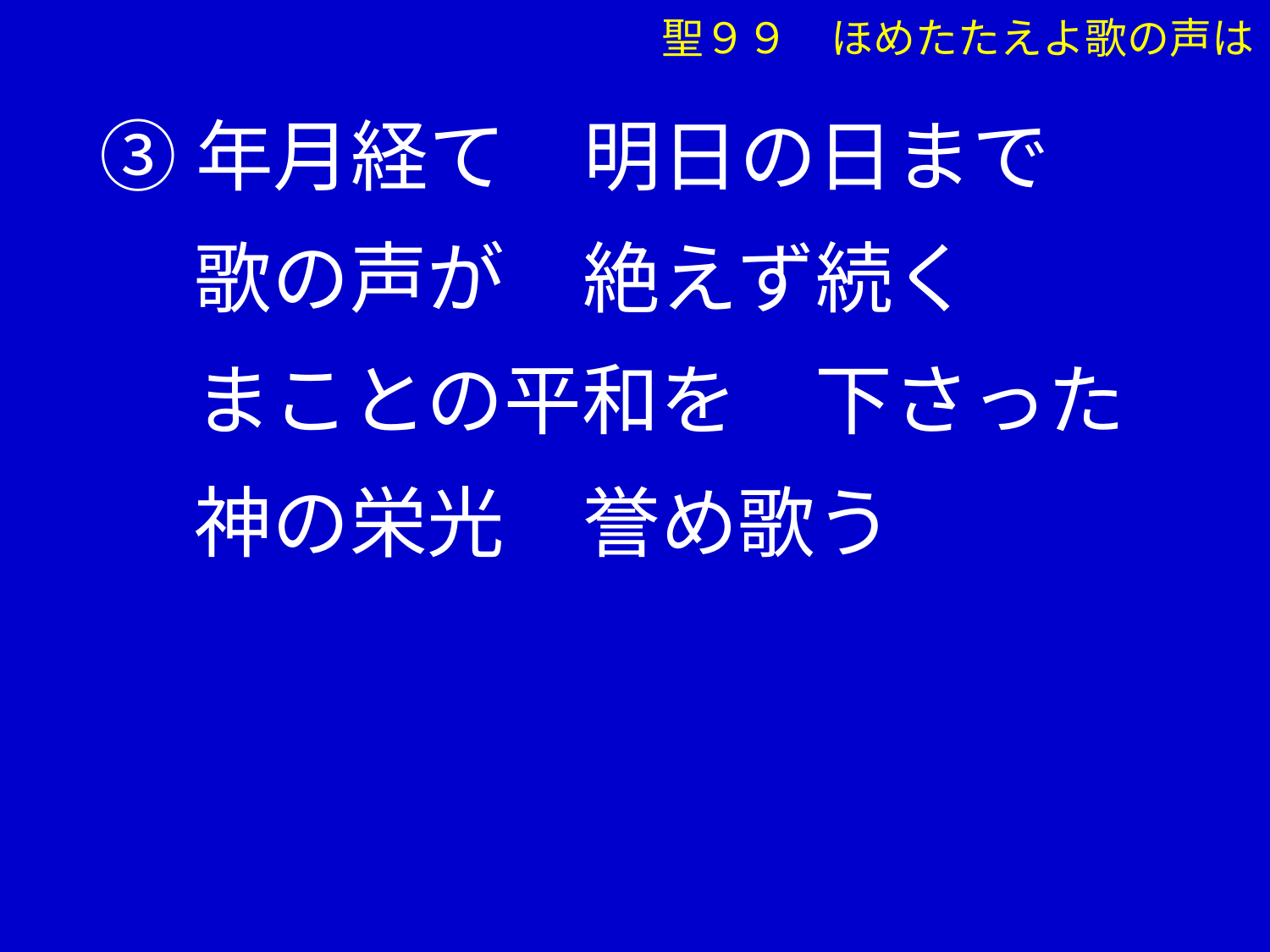

聖９９　ほめたたえよ歌の声は
③年月経て　明日の日まで
　 歌の声が　絶えず続く
　 まことの平和を　下さった
　 神の栄光　誉め歌う